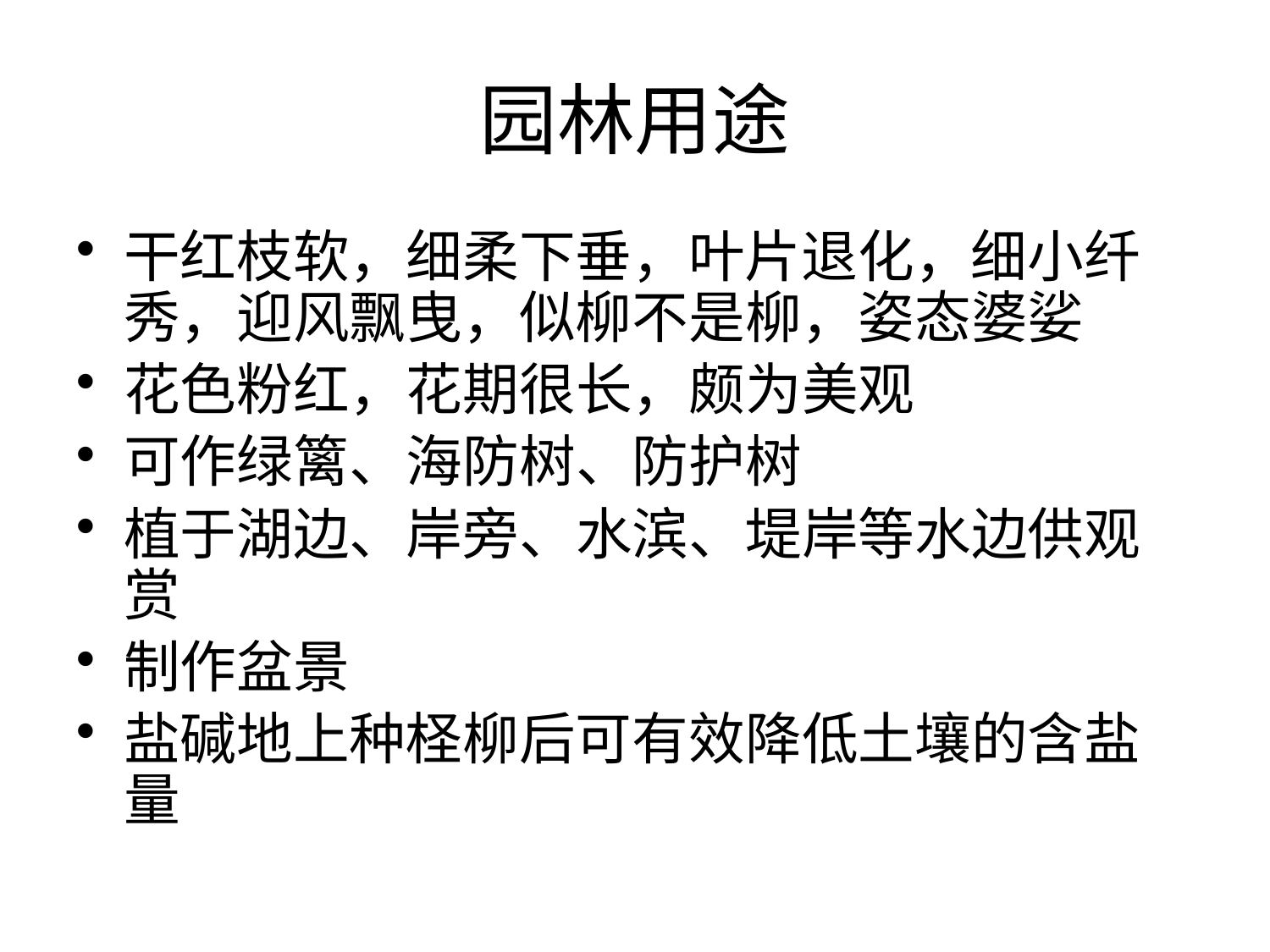

# 园林用途
干红枝软，细柔下垂，叶片退化，细小纤秀，迎风飘曳，似柳不是柳，姿态婆娑
花色粉红，花期很长，颇为美观
可作绿篱、海防树、防护树
植于湖边、岸旁、水滨、堤岸等水边供观赏
制作盆景
盐碱地上种柽柳后可有效降低土壤的含盐量